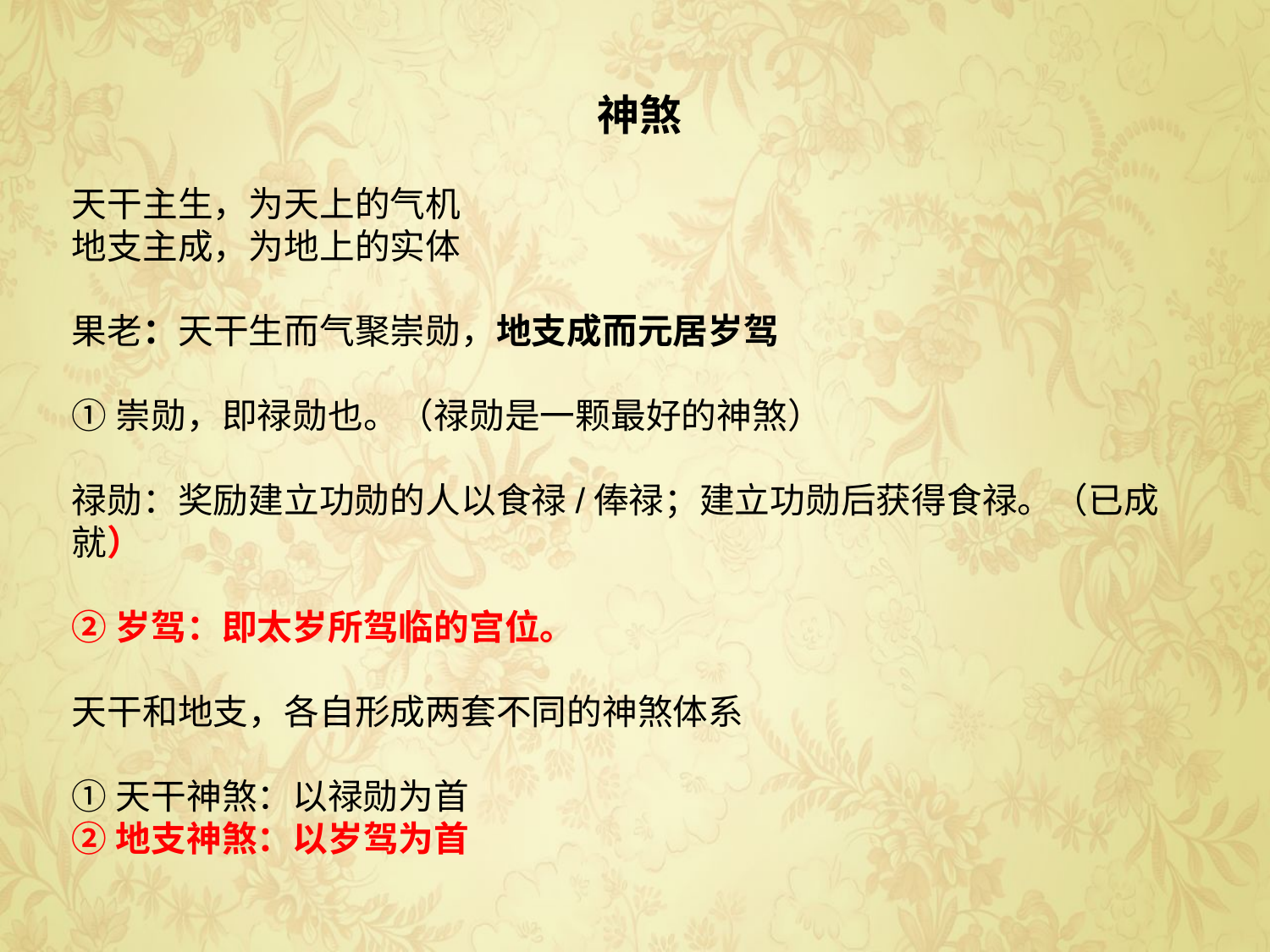

神煞

天干主生，为天上的气机
地支主成，为地上的实体

果老：天干生而气聚崇勋，地支成而元居岁驾

①崇勋，即禄勋也。（禄勋是一颗最好的神煞）

禄勋：奖励建立功勋的人以食禄/俸禄；建立功勋后获得食禄。（已成就）

②岁驾：即太岁所驾临的宫位。

天干和地支，各自形成两套不同的神煞体系

①天干神煞：以禄勋为首
②地支神煞：以岁驾为首